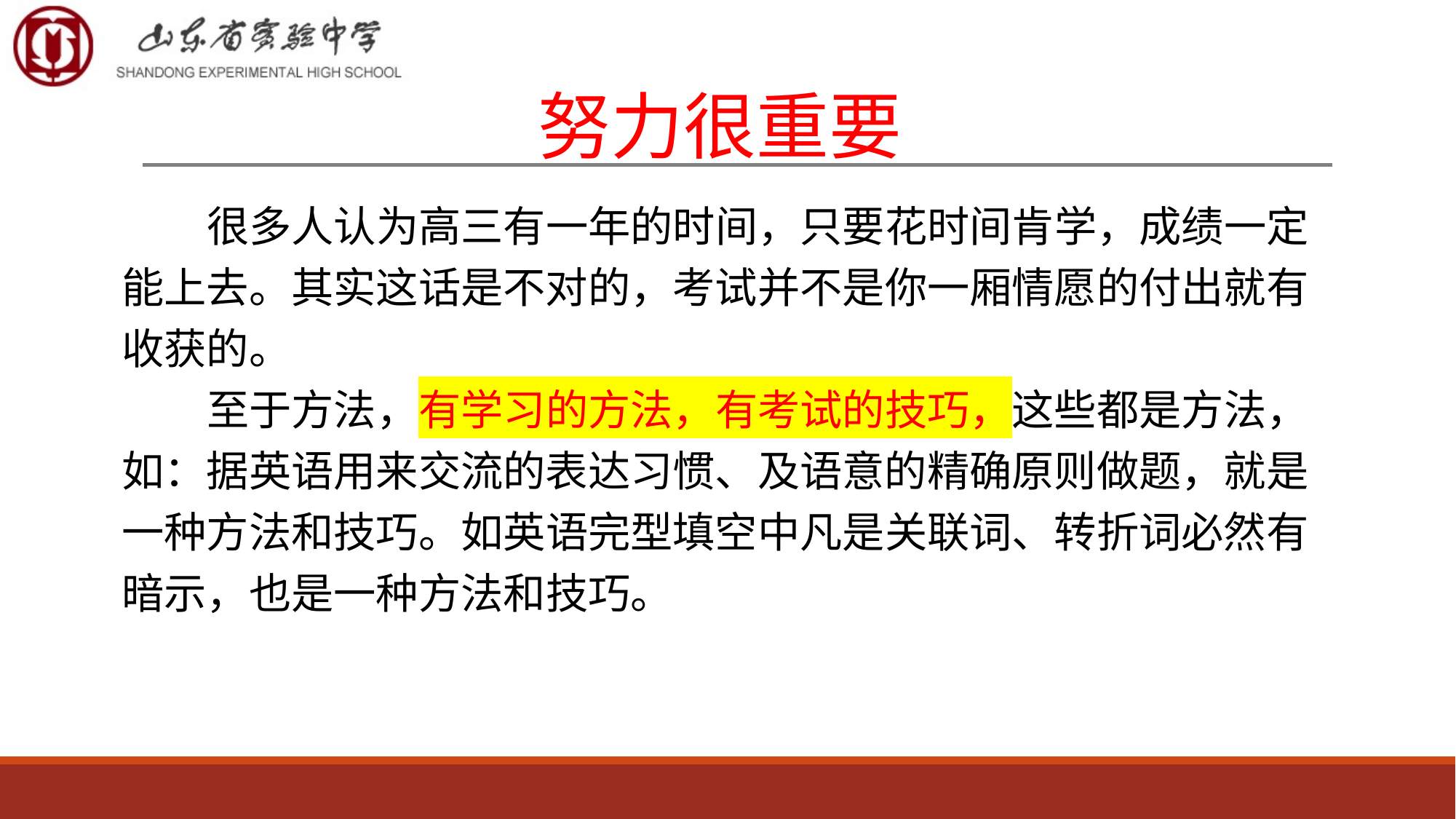

努力很重要
很多人认为高三有一年的时间，只要花时间肯学，成绩一定能上去。其实这话是不对的，考试并不是你一厢情愿的付出就有收获的。
至于方法，有学习的方法，有考试的技巧，这些都是方法，如：据英语用来交流的表达习惯、及语意的精确原则做题，就是一种方法和技巧。如英语完型填空中凡是关联词、转折词必然有暗示，也是一种方法和技巧。